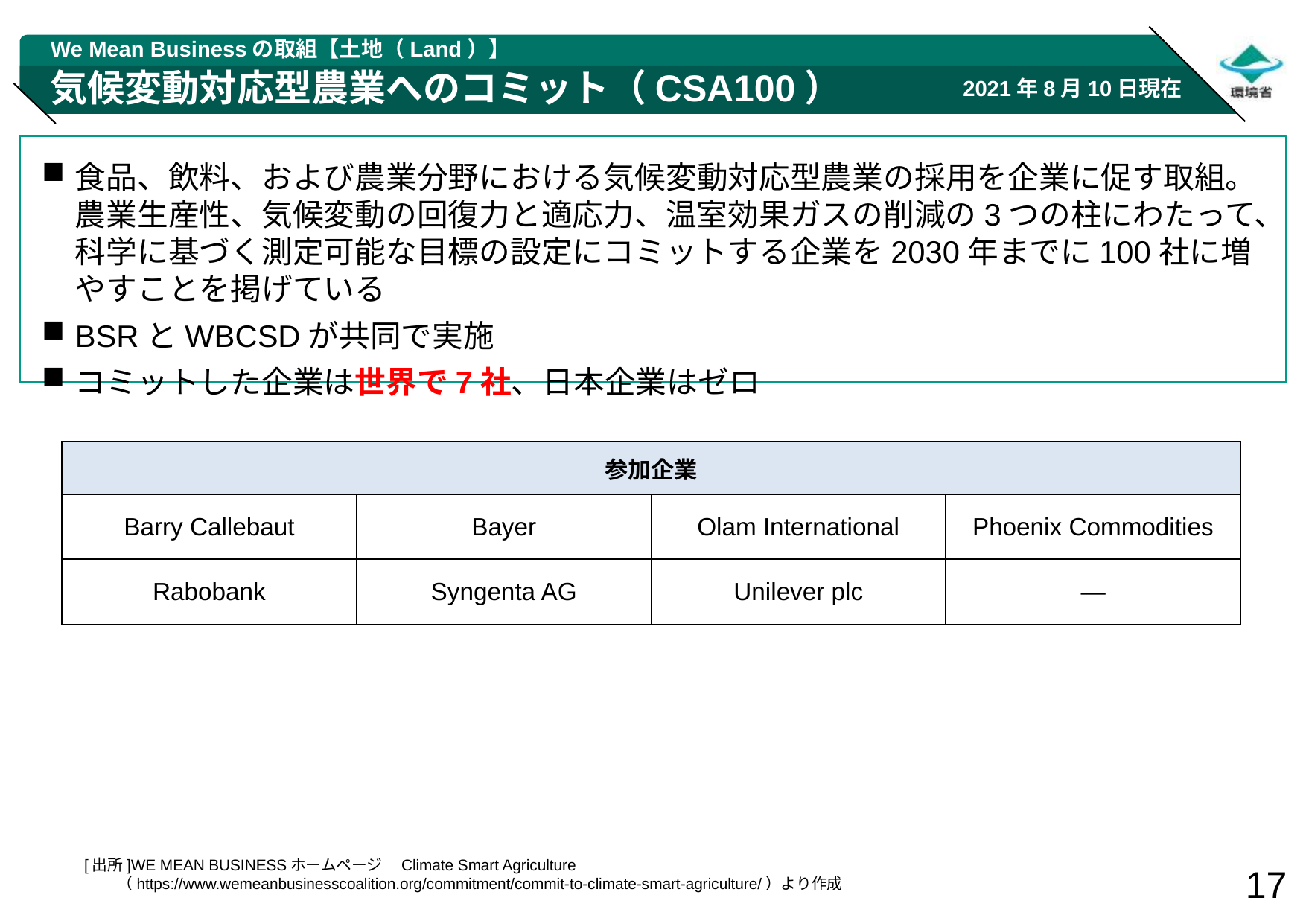

We Mean Businessの取組【土地（Land）】
# 気候変動対応型農業へのコミット（CSA100）
2021年8月10日現在
食品、飲料、および農業分野における気候変動対応型農業の採用を企業に促す取組。農業生産性、気候変動の回復力と適応力、温室効果ガスの削減の3つの柱にわたって、科学に基づく測定可能な目標の設定にコミットする企業を2030年までに100社に増やすことを掲げている
BSRとWBCSDが共同で実施
コミットした企業は世界で7社、日本企業はゼロ
| 参加企業 |  |  |  |
| --- | --- | --- | --- |
| Barry Callebaut | Bayer | Olam International | Phoenix Commodities |
| Rabobank | Syngenta AG | Unilever plc | ― |
[出所]WE MEAN BUSINESSホームページ　Climate Smart Agriculture
（https://www.wemeanbusinesscoalition.org/commitment/commit-to-climate-smart-agriculture/）より作成